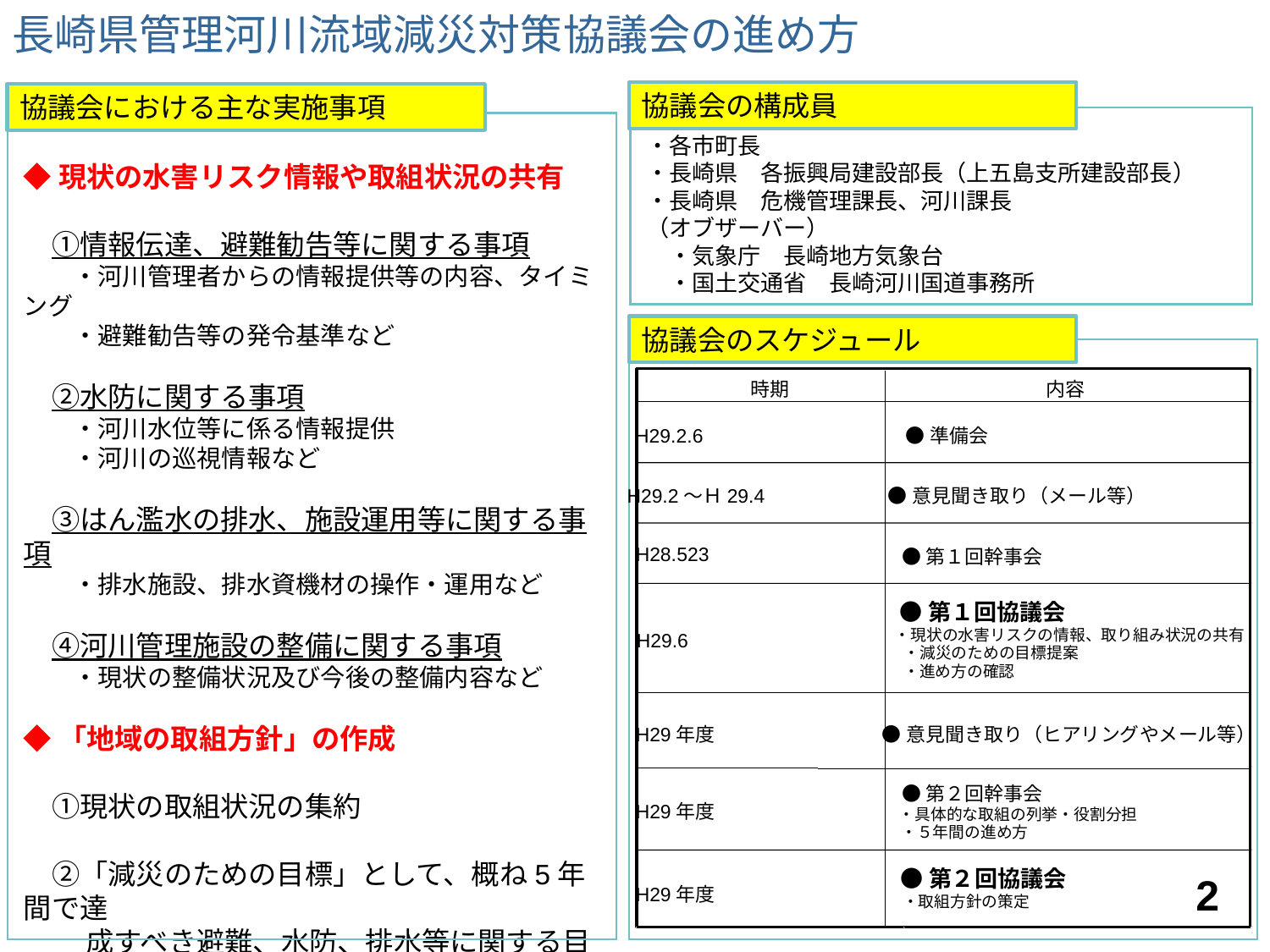

長崎県管理河川流域減災対策協議会の進め方
協議会の構成員
協議会における主な実施事項

・各市町長
・長崎県　各振興局建設部長（上五島支所建設部長）
・長崎県　危機管理課長、河川課長
（オブザーバー）
　・気象庁　長崎地方気象台
　・国土交通省　長崎河川国道事務所
◆現状の水害リスク情報や取組状況の共有

　①情報伝達、避難勧告等に関する事項
　　・河川管理者からの情報提供等の内容、タイミング
　　・避難勧告等の発令基準など

　②水防に関する事項
　　・河川水位等に係る情報提供
　　・河川の巡視情報など

　③はん濫水の排水、施設運用等に関する事項
　　・排水施設、排水資機材の操作・運用など

　④河川管理施設の整備に関する事項
　　・現状の整備状況及び今後の整備内容など

◆「地域の取組方針」の作成

　①現状の取組状況の集約

　②「減災のための目標」として、概ね5年間で達
　　 成すべき避難、水防、排水等に関する目標及
　　　び具体的な事項
協議会のスケジュール

時期
内容

H29.2.6
●準備会

H29.2～Ｈ29.4
●意見聞き取り（メール等）

H28.523
●第１回幹事会

●第１回協議会
・現状の水害リスクの情報、取り組み状況の共有
H29.6
・減災のための目標提案
・進め方の確認

H29年度
●意見聞き取り（ヒアリングやメール等）

●第２回幹事会
H29年度
・具体的な取組の列挙・役割分担
・５年間の進め方

2
●第２回協議会

H29年度

・取組方針の策定